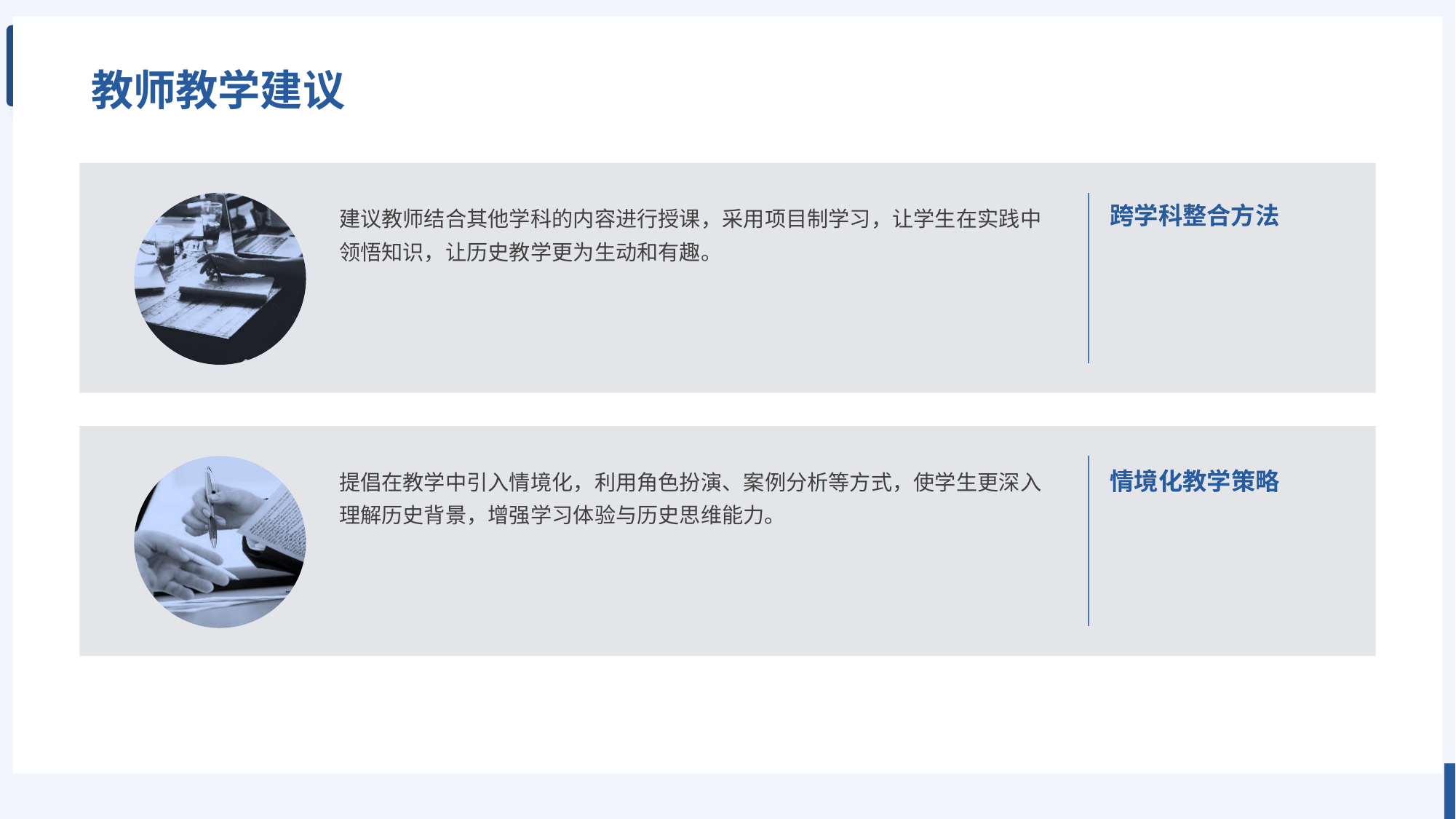

# 教师教学建议

建议教师结合其他学科的内容进行授课，采用项目制学习，让学生在实践中领悟知识，让历史教学更为生动和有趣。
跨学科整合方法

提倡在教学中引入情境化，利用角色扮演、案例分析等方式，使学生更深入理解历史背景，增强学习体验与历史思维能力。
情境化教学策略